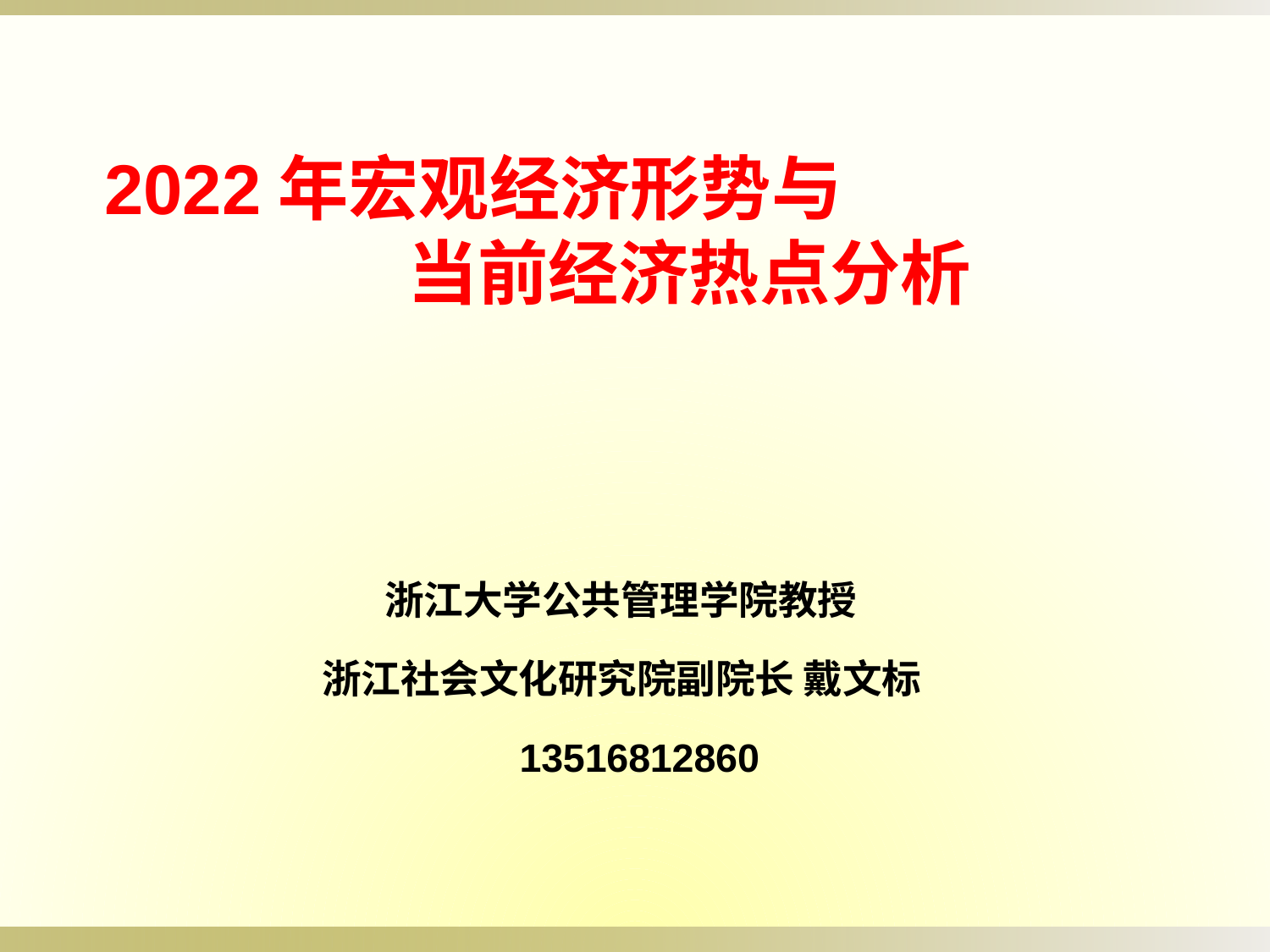

2022年宏观经济形势与
                   当前经济热点分析
 浙江大学公共管理学院教授
浙江社会文化研究院副院长 戴文标
 13516812860